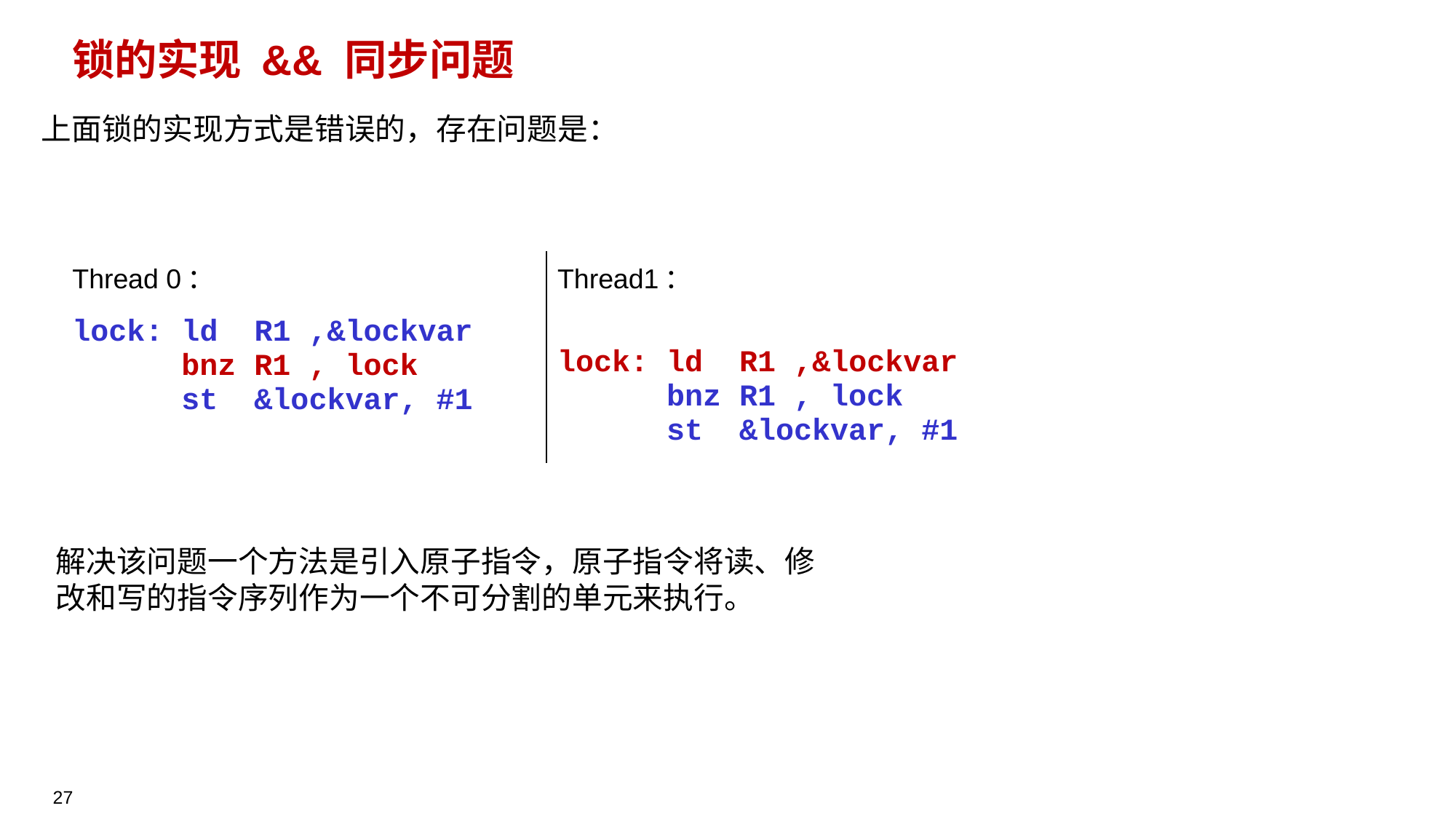

# 锁的实现 && 同步问题
上面锁的实现方式是错误的，存在问题是：
| Thread 0： | Thread1： |
| --- | --- |
| lock: ld R1 ,&lockvar bnz R1 , lock st &lockvar, #1 | lock: ld R1 ,&lockvar bnz R1 , lock st &lockvar, #1 |
解决该问题一个方法是引入原子指令，原子指令将读、修改和写的指令序列作为一个不可分割的单元来执行。